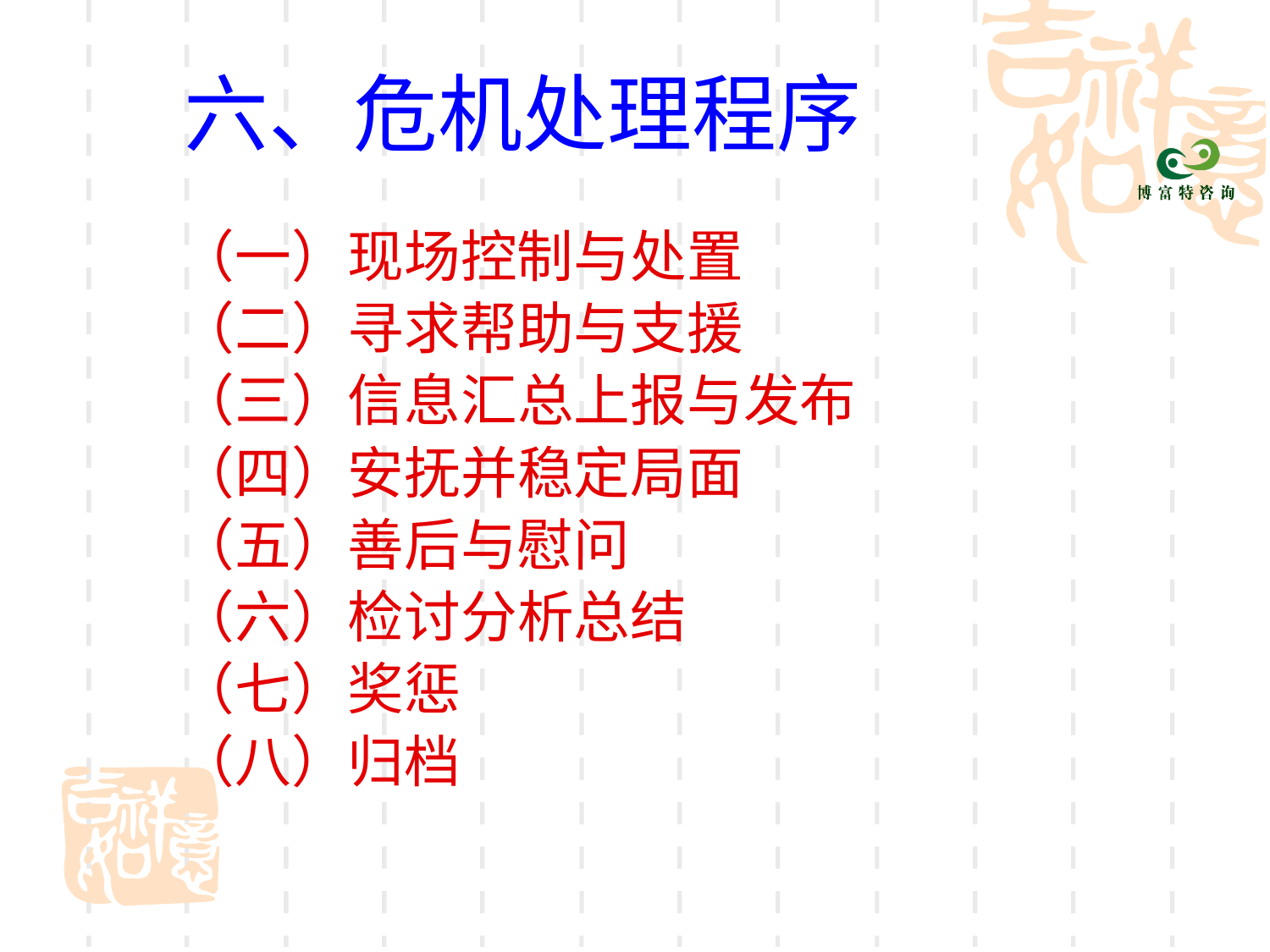

# 六、危机处理程序
       （一）现场控制与处置
       （二）寻求帮助与支援
       （三）信息汇总上报与发布
       （四）安抚并稳定局面
       （五）善后与慰问
       （六）检讨分析总结
       （七）奖惩
       （八）归档